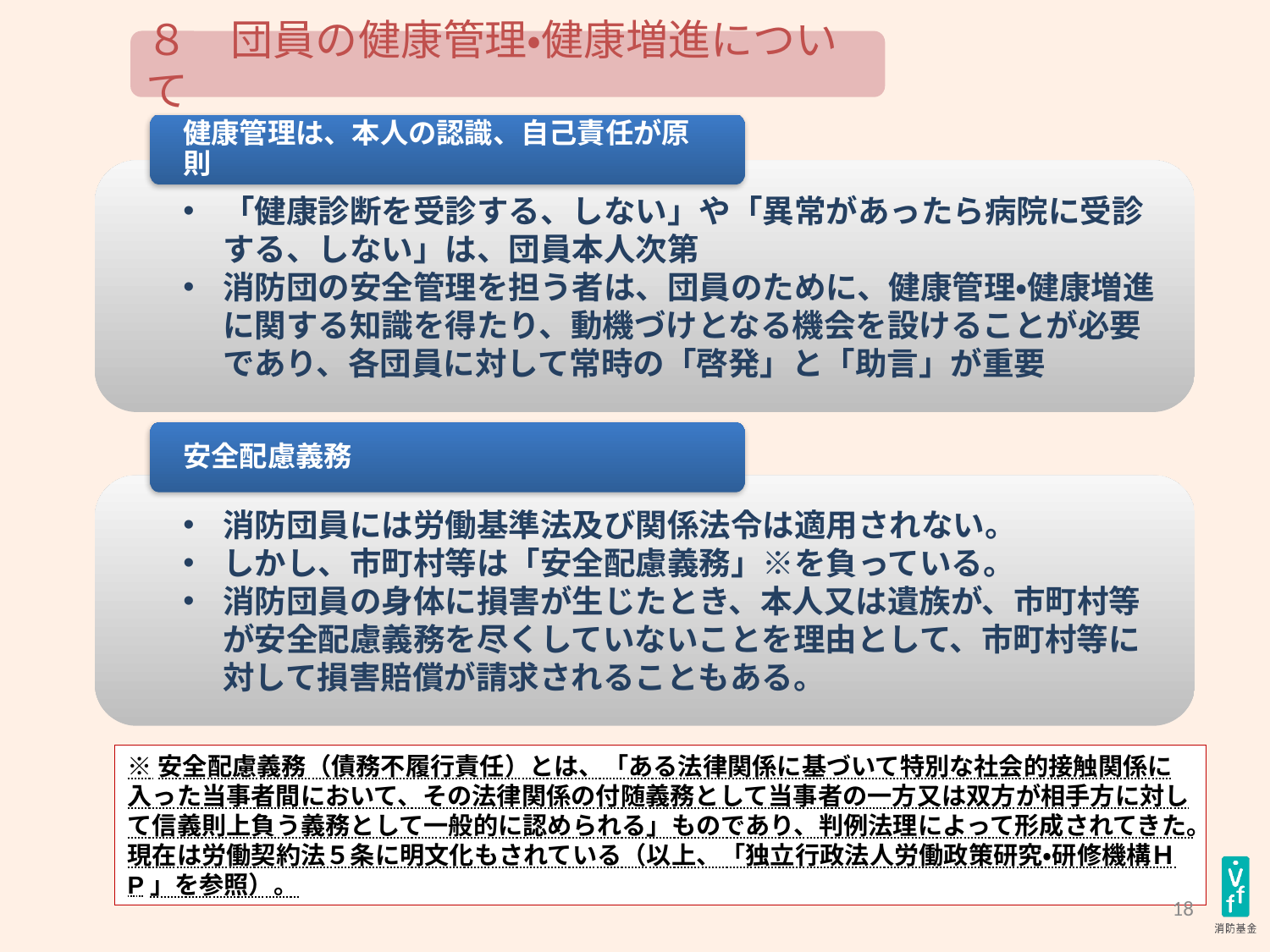

８　団員の健康管理・健康増進について
健康管理は、本人の認識、自己責任が原則
「健康診断を受診する、しない」や「異常があったら病院に受診する、しない」は、団員本人次第
消防団の安全管理を担う者は、団員のために、健康管理・健康増進に関する知識を得たり、動機づけとなる機会を設けることが必要であり、各団員に対して常時の「啓発」と「助言」が重要
安全配慮義務
消防団員には労働基準法及び関係法令は適用されない。
しかし、市町村等は「安全配慮義務」※を負っている。
消防団員の身体に損害が生じたとき、本人又は遺族が、市町村等が安全配慮義務を尽くしていないことを理由として、市町村等に対して損害賠償が請求されることもある。
※安全配慮義務（債務不履行責任）とは、「ある法律関係に基づいて特別な社会的接触関係に入った当事者間において、その法律関係の付随義務として当事者の一方又は双方が相手方に対して信義則上負う義務として一般的に認められる」ものであり、判例法理によって形成されてきた。現在は労働契約法５条に明文化もされている（以上、「独立行政法人労働政策研究・研修機構ＨP」を参照）。
18